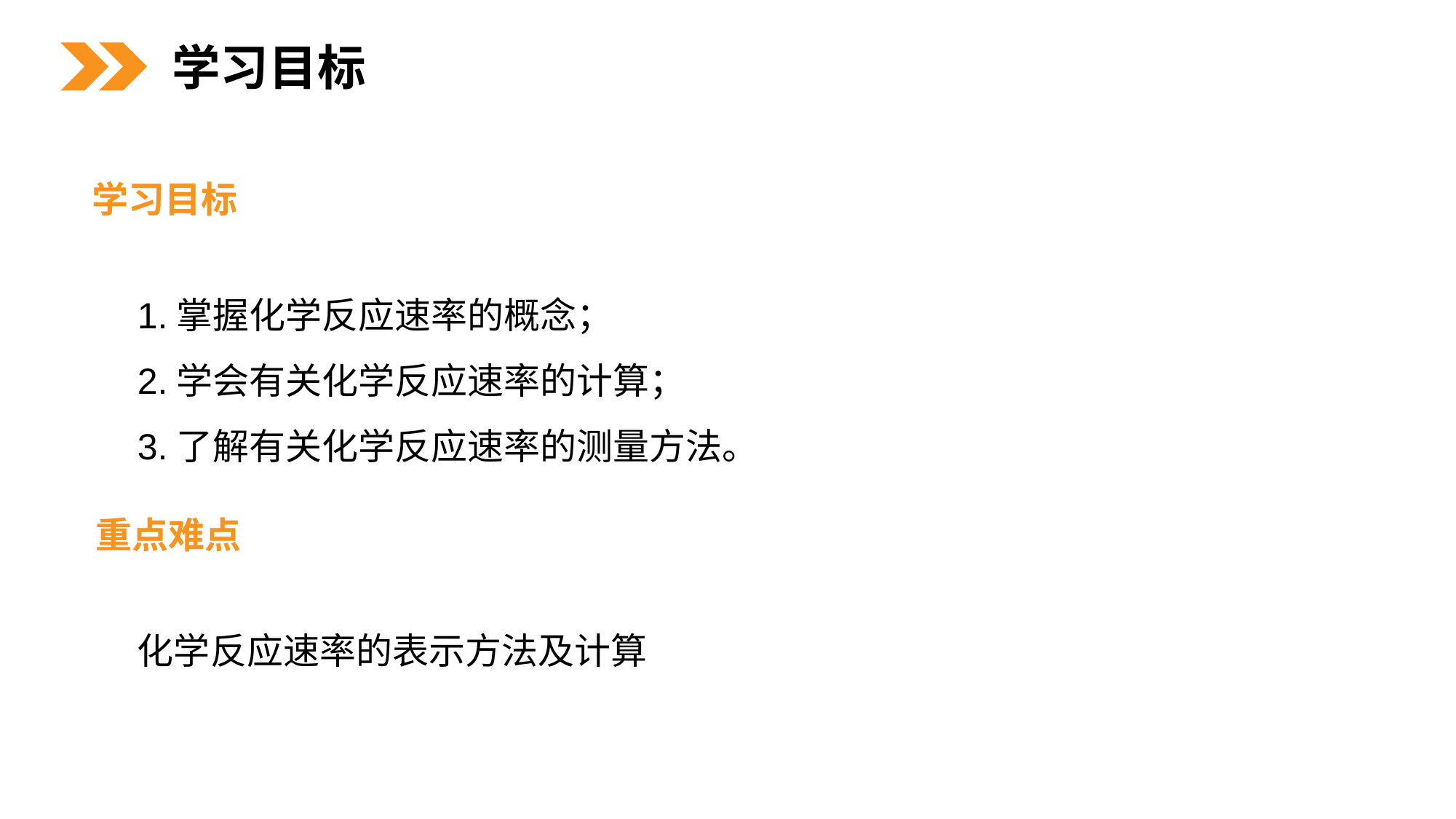

学习目标
学习目标
1.掌握化学反应速率的概念；
2.学会有关化学反应速率的计算；
3.了解有关化学反应速率的测量方法。
重点难点
化学反应速率的表示方法及计算